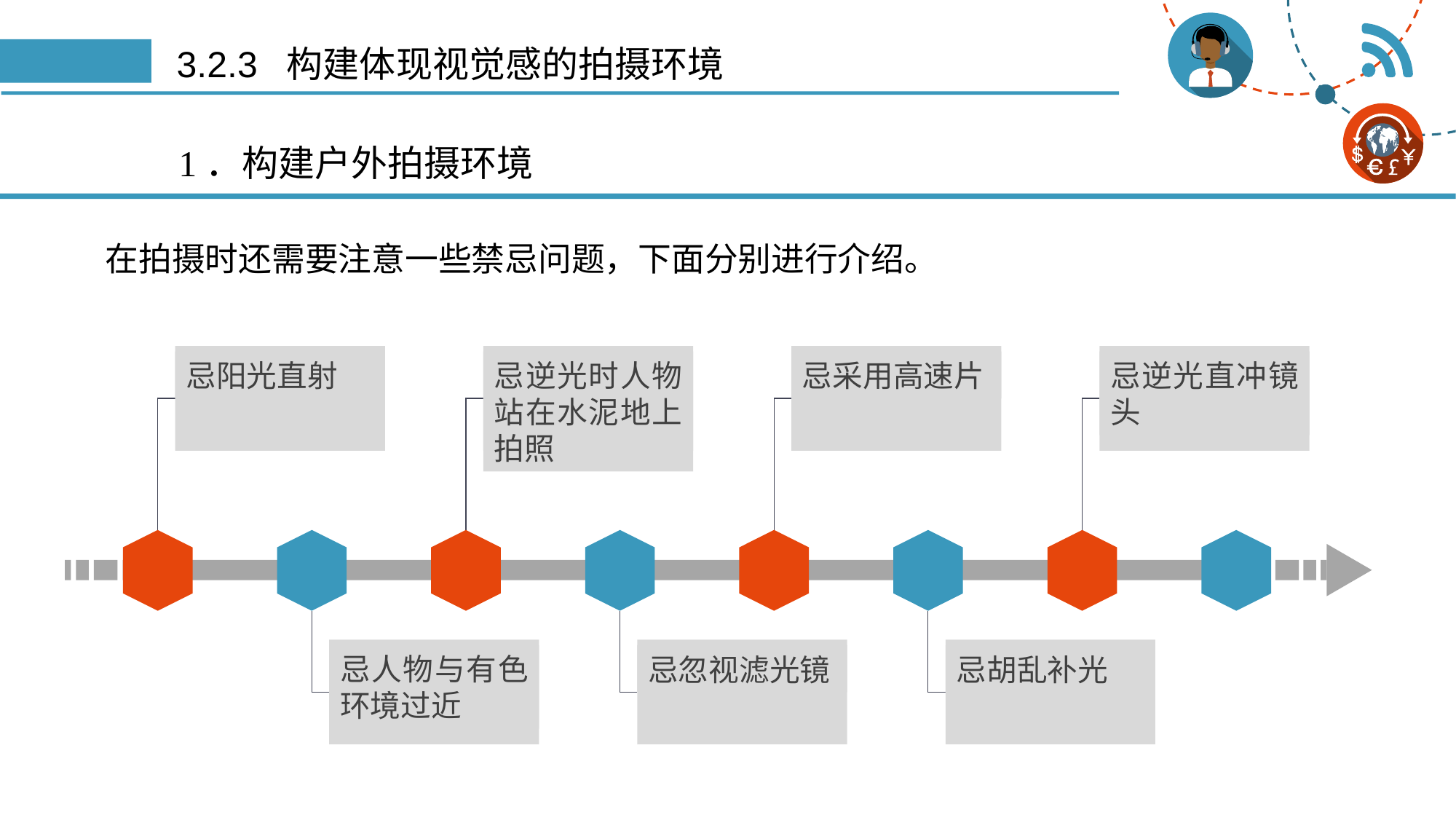

# 3.2.3  构建体现视觉感的拍摄环境
1．构建户外拍摄环境

在拍摄时还需要注意一些禁忌问题，下面分别进行介绍。

忌阳光直射

忌逆光时人物站在水泥地上拍照

忌采用高速片

忌逆光直冲镜头

忌人物与有色环境过近

忌忽视滤光镜

忌胡乱补光